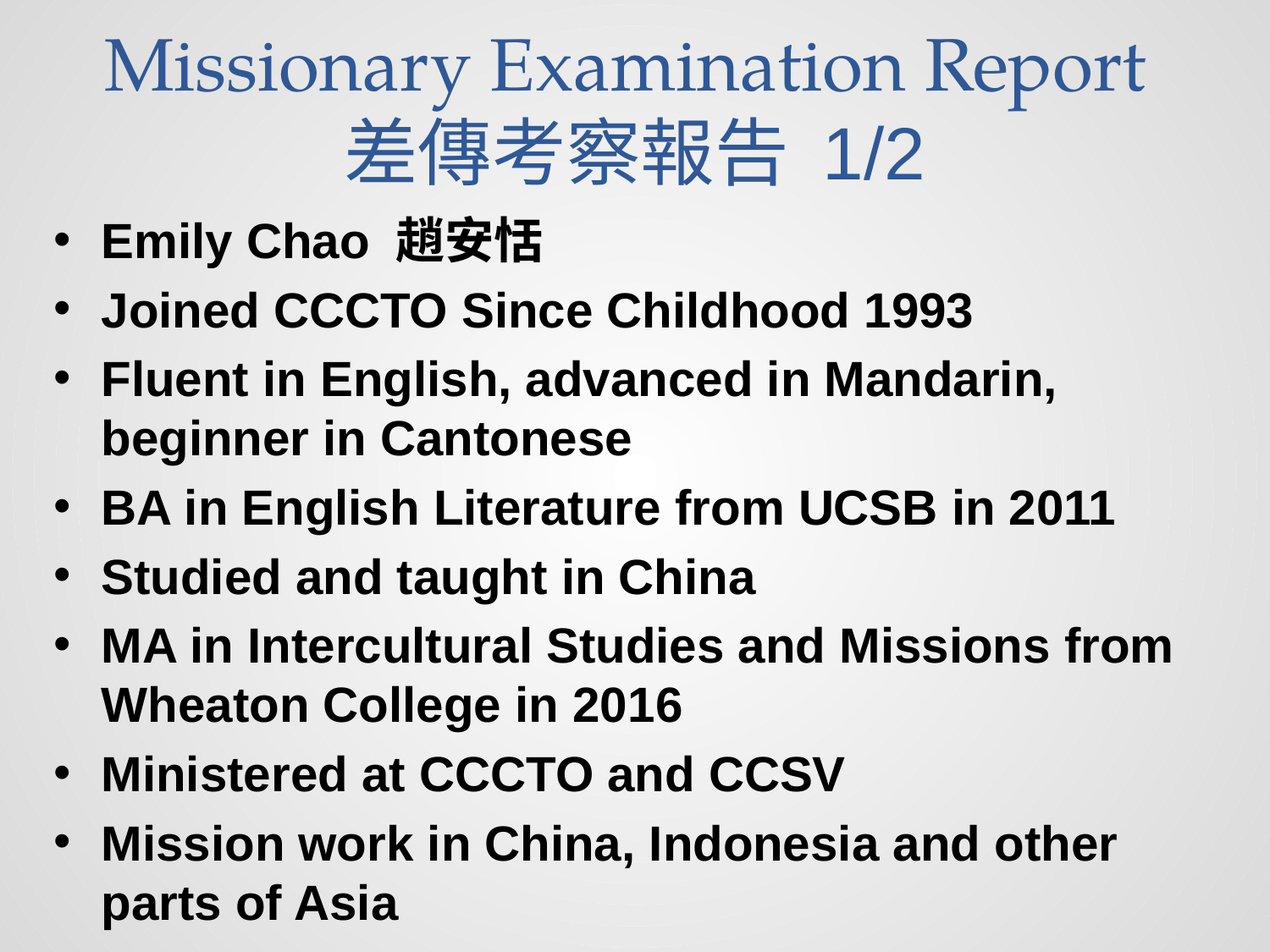

# Missionary Examination Report 差傳考察報告 1/2
Emily Chao 趙安恬
Joined CCCTO Since Childhood 1993
Fluent in English, advanced in Mandarin, beginner in Cantonese
BA in English Literature from UCSB in 2011
Studied and taught in China
MA in Intercultural Studies and Missions from Wheaton College in 201​6
Ministered at CCCTO and CCSV
Mission work in China, Indonesia and other parts of Asia